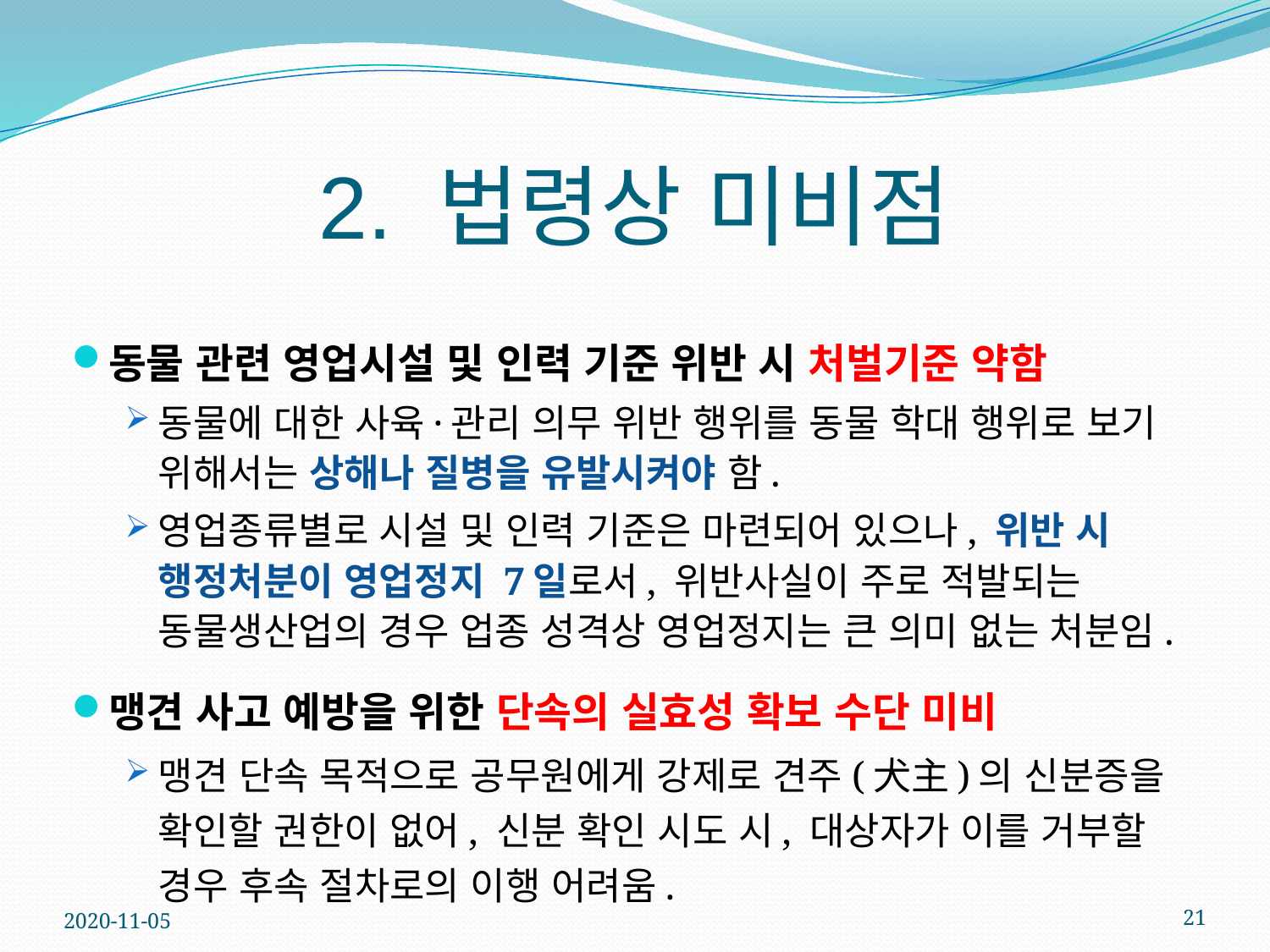

# 2. 법령상 미비점
동물 관련 영업시설 및 인력 기준 위반 시 처벌기준 약함
동물에 대한 사육·관리 의무 위반 행위를 동물 학대 행위로 보기 위해서는 상해나 질병을 유발시켜야 함.
영업종류별로 시설 및 인력 기준은 마련되어 있으나, 위반 시 행정처분이 영업정지 7일로서, 위반사실이 주로 적발되는 동물생산업의 경우 업종 성격상 영업정지는 큰 의미 없는 처분임.
맹견 사고 예방을 위한 단속의 실효성 확보 수단 미비
맹견 단속 목적으로 공무원에게 강제로 견주(犬主)의 신분증을 확인할 권한이 없어, 신분 확인 시도 시, 대상자가 이를 거부할 경우 후속 절차로의 이행 어려움.
2020-11-05
21